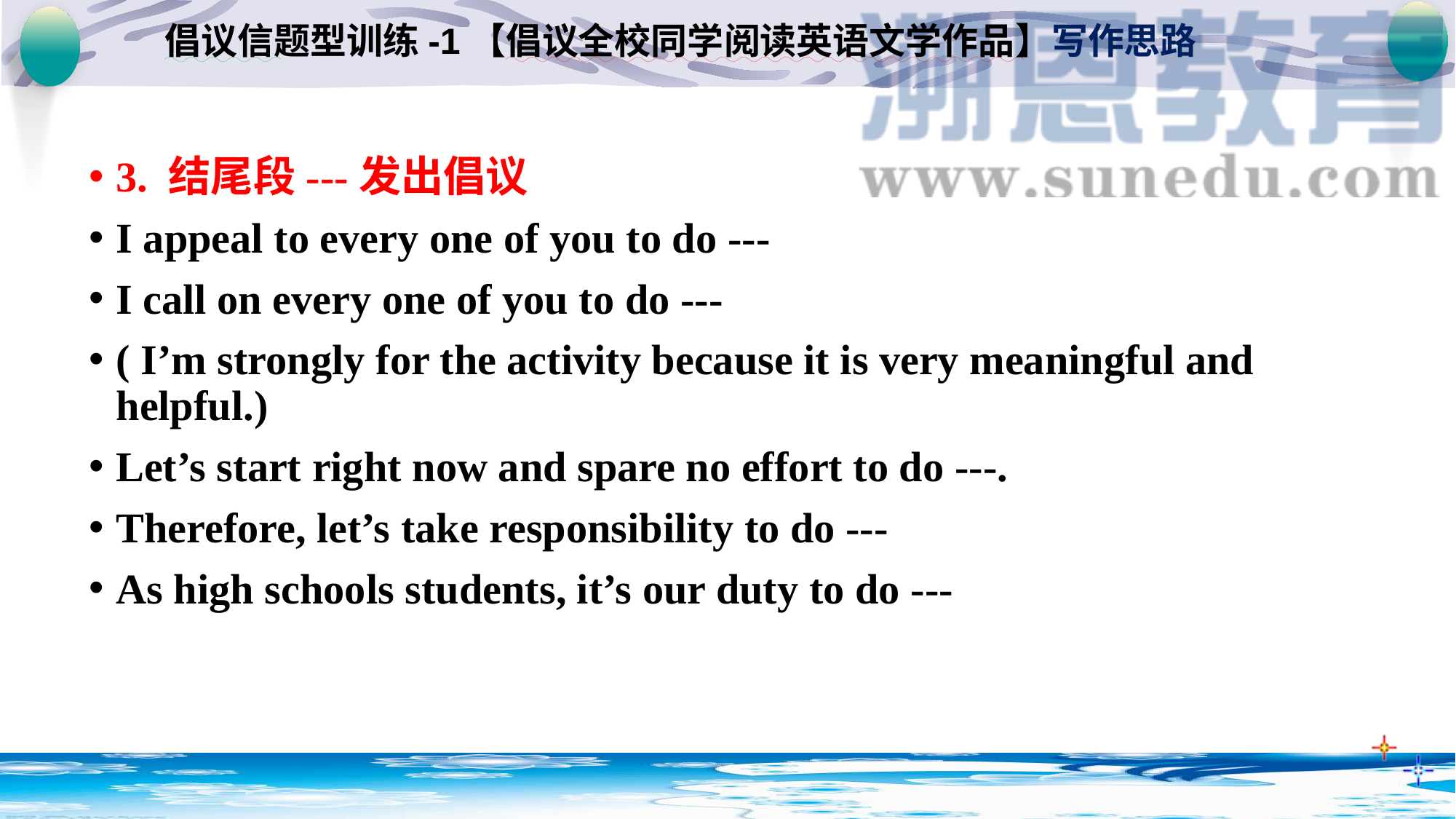

倡议信题型训练-1【倡议全校同学阅读英语文学作品】写作思路
3. 结尾段---发出倡议
I appeal to every one of you to do ---
I call on every one of you to do ---
( I’m strongly for the activity because it is very meaningful and helpful.)
Let’s start right now and spare no effort to do ---.
Therefore, let’s take responsibility to do ---
As high schools students, it’s our duty to do ---